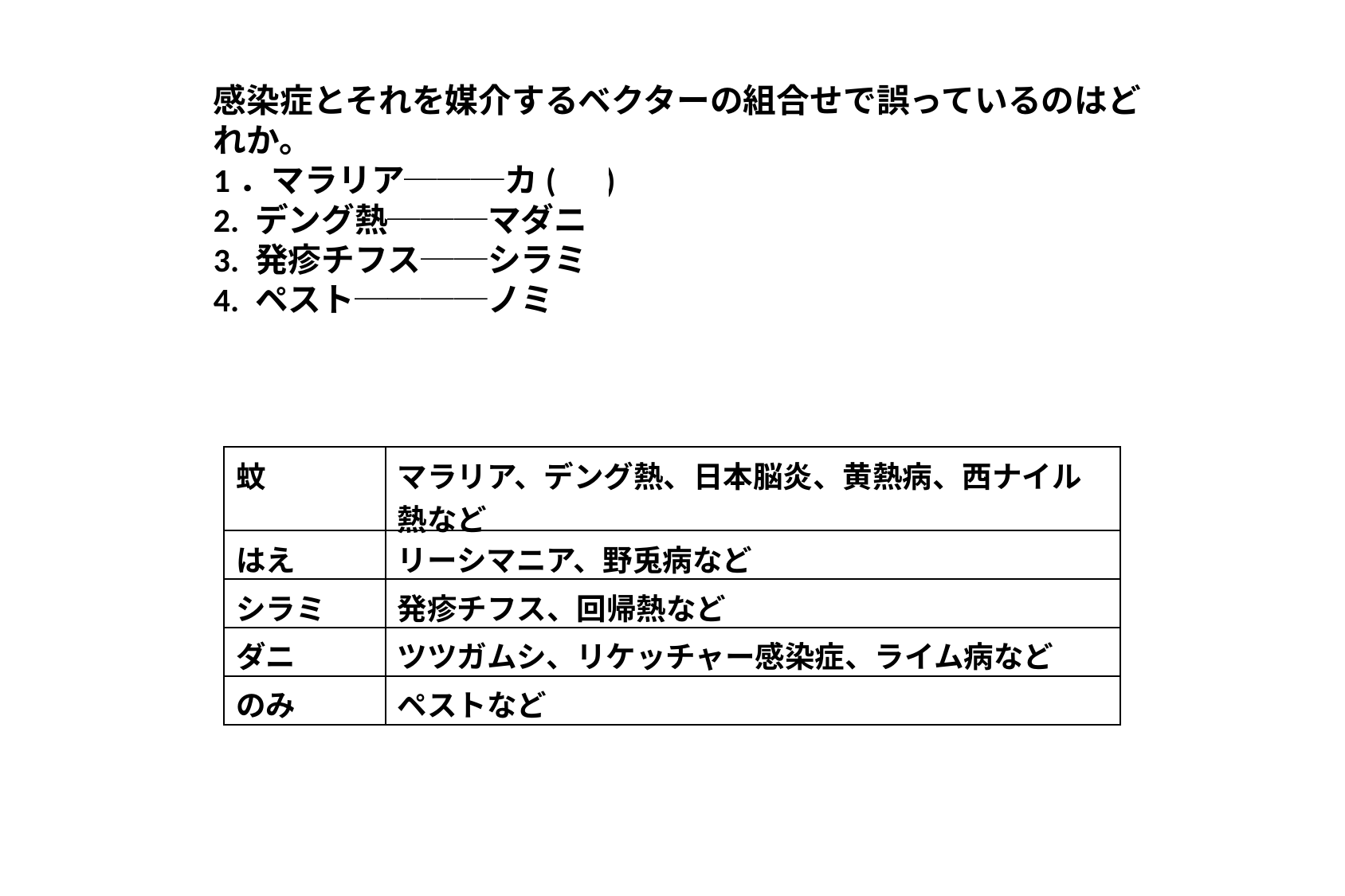

感染症とそれを媒介するベクターの組合せで誤っているのはどれか。
1．マラリア───カ(蚊)
2. デング熱───マダニ
3. 発疹チフス──シラミ
4. ペスト────ノミ

O

| 蚊 | マラリア、デング熱、日本脳炎、黄熱病、西ナイル熱など |
| --- | --- |
| はえ | リーシマニア、野兎病など |
| シラミ | 発疹チフス、回帰熱など |
| ダニ | ツツガムシ、リケッチャー感染症、ライム病など |
| のみ | ペストなど |